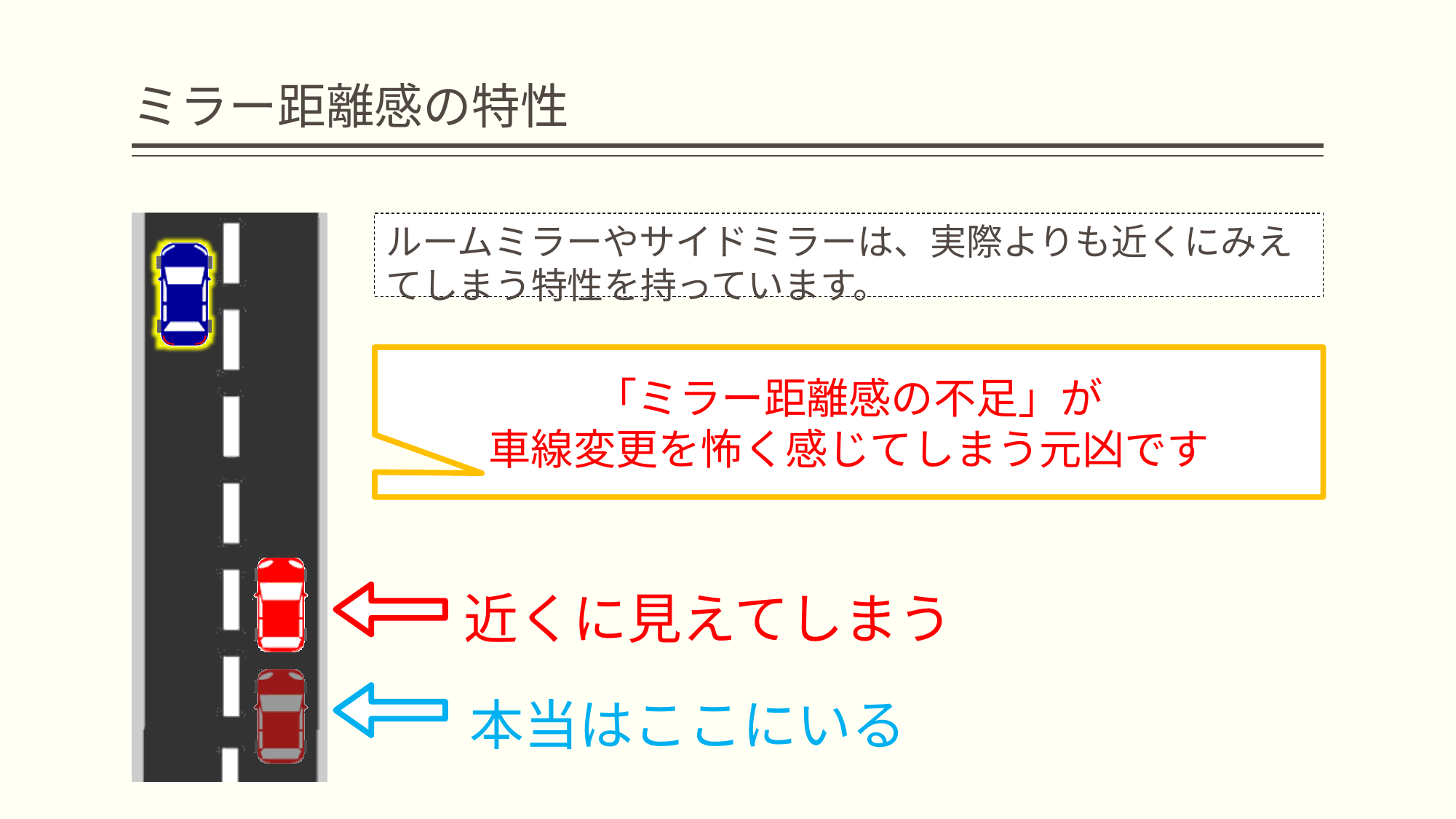

# ミラー距離感の特性

ルームミラーやサイドミラーは、実際よりも近くにみえてしまう特性を持っています。

「ミラー距離感の不足」が
車線変更を怖く感じてしまう元凶です

近くに見えてしまう

本当はここにいる